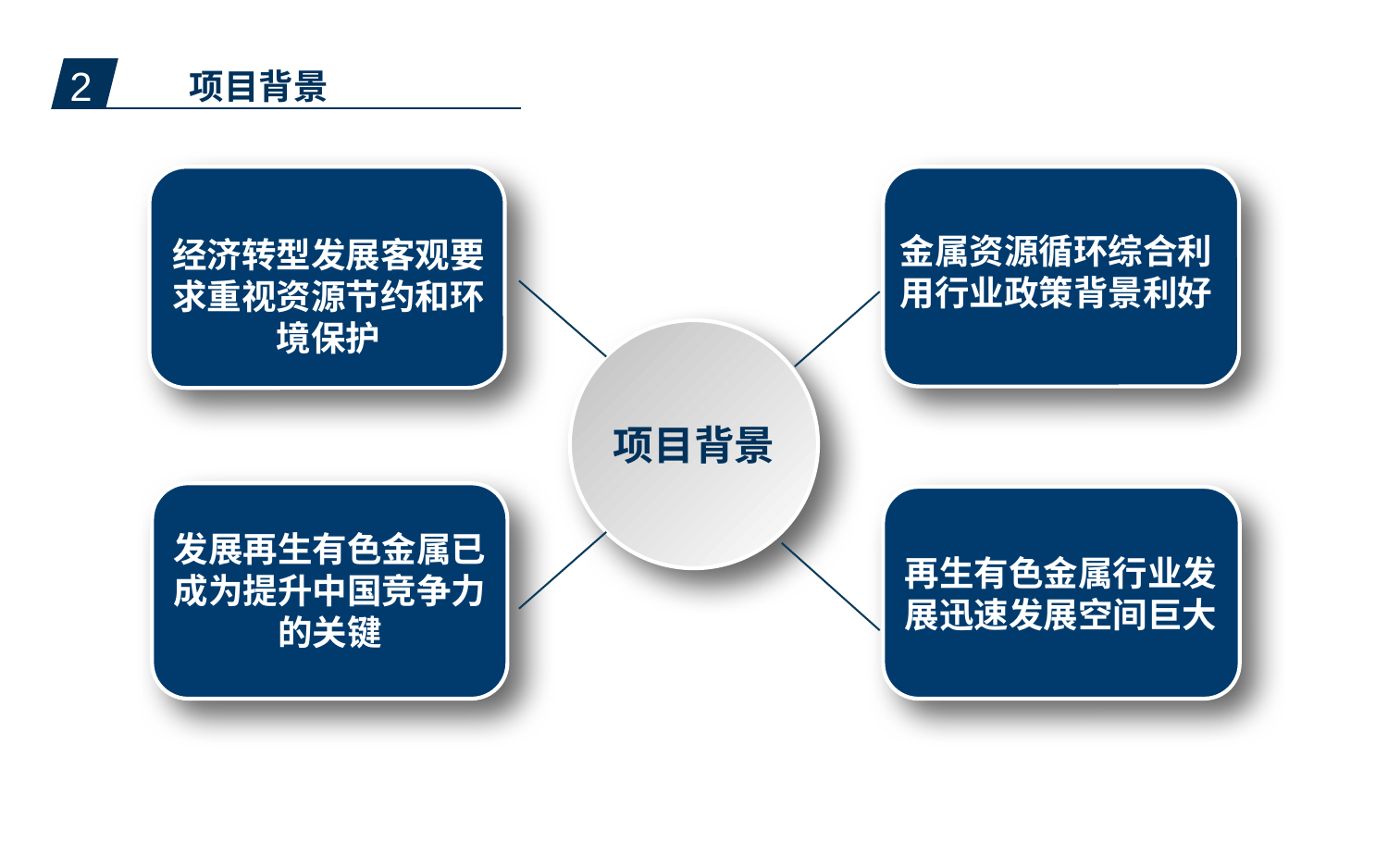

2
项目背景

金属资源循环综合利用行业政策背景利好
经济转型发展客观要求重视资源节约和环境保护

项目背景

发展再生有色金属已成为提升中国竞争力的关键
再生有色金属行业发展迅速发展空间巨大